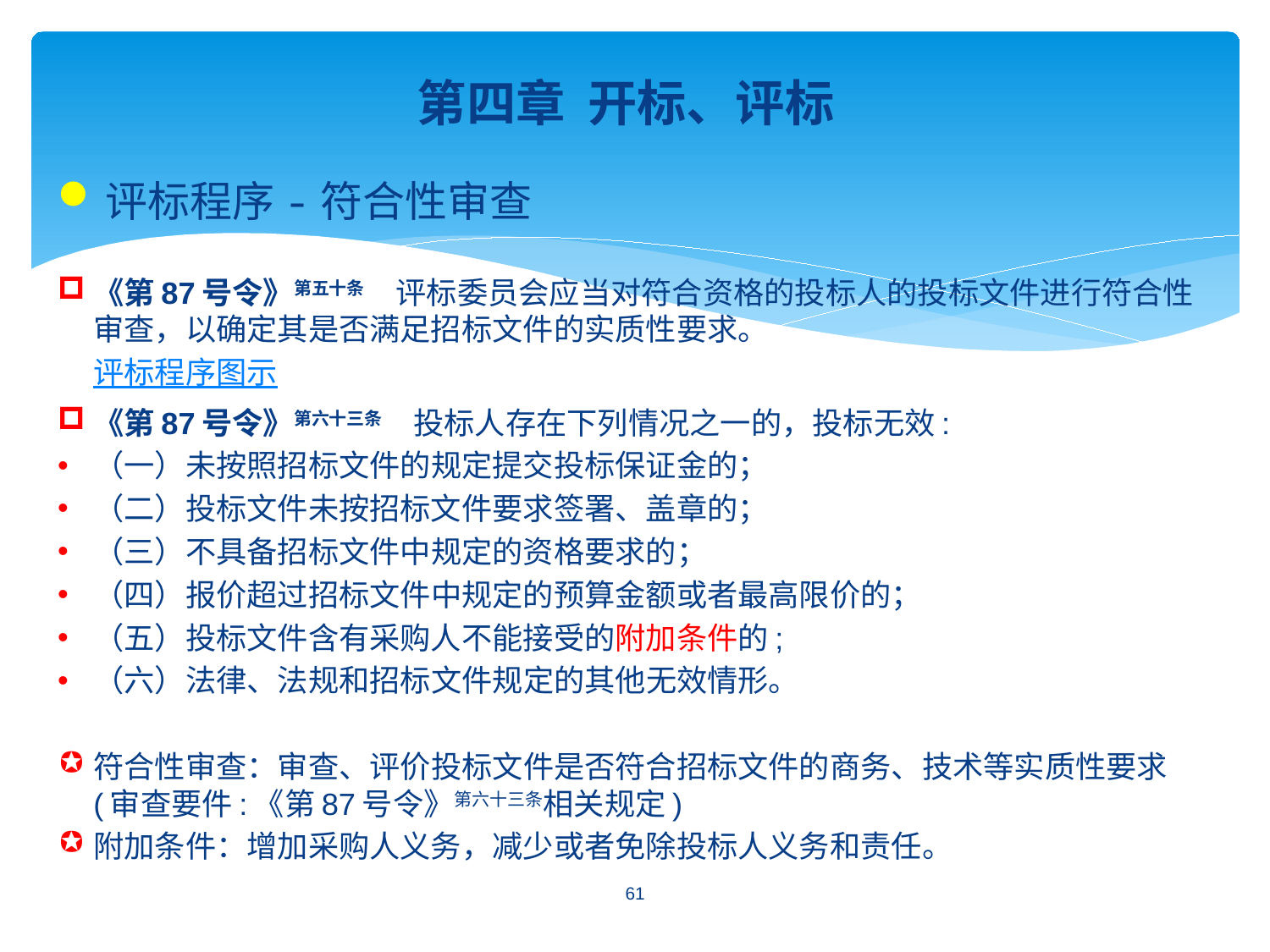

第四章  开标、评标
评标程序-符合性审查
《第87号令》第五十条　评标委员会应当对符合资格的投标人的投标文件进行符合性审查，以确定其是否满足招标文件的实质性要求。
评标程序图示
《第87号令》第六十三条　投标人存在下列情况之一的，投标无效:
（一）未按照招标文件的规定提交投标保证金的；
（二）投标文件未按招标文件要求签署、盖章的；
（三）不具备招标文件中规定的资格要求的；
（四）报价超过招标文件中规定的预算金额或者最高限价的；
（五）投标文件含有采购人不能接受的附加条件的;
（六）法律、法规和招标文件规定的其他无效情形。

符合性审查：审查、评价投标文件是否符合招标文件的商务、技术等实质性要求 (审查要件:《第87号令》第六十三条相关规定)
附加条件：增加采购人义务，减少或者免除投标人义务和责任。
61